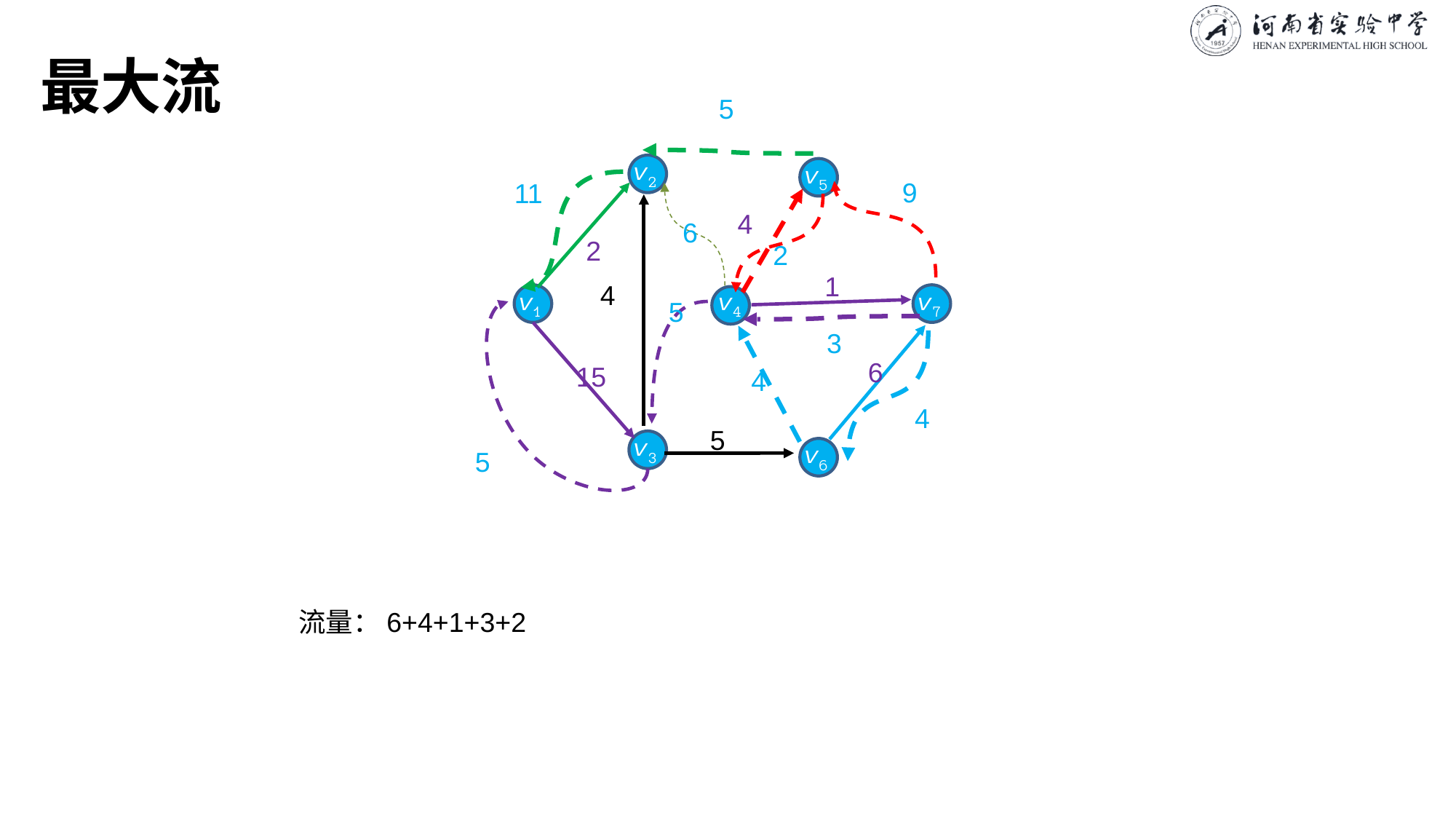

# 最大流
5
v2
v5

9
11
4
6
2
2
1
4
v1
v4
v7

5
3
6
15
4
4
5
v3

v6

5
流量：6+4+1+3+2